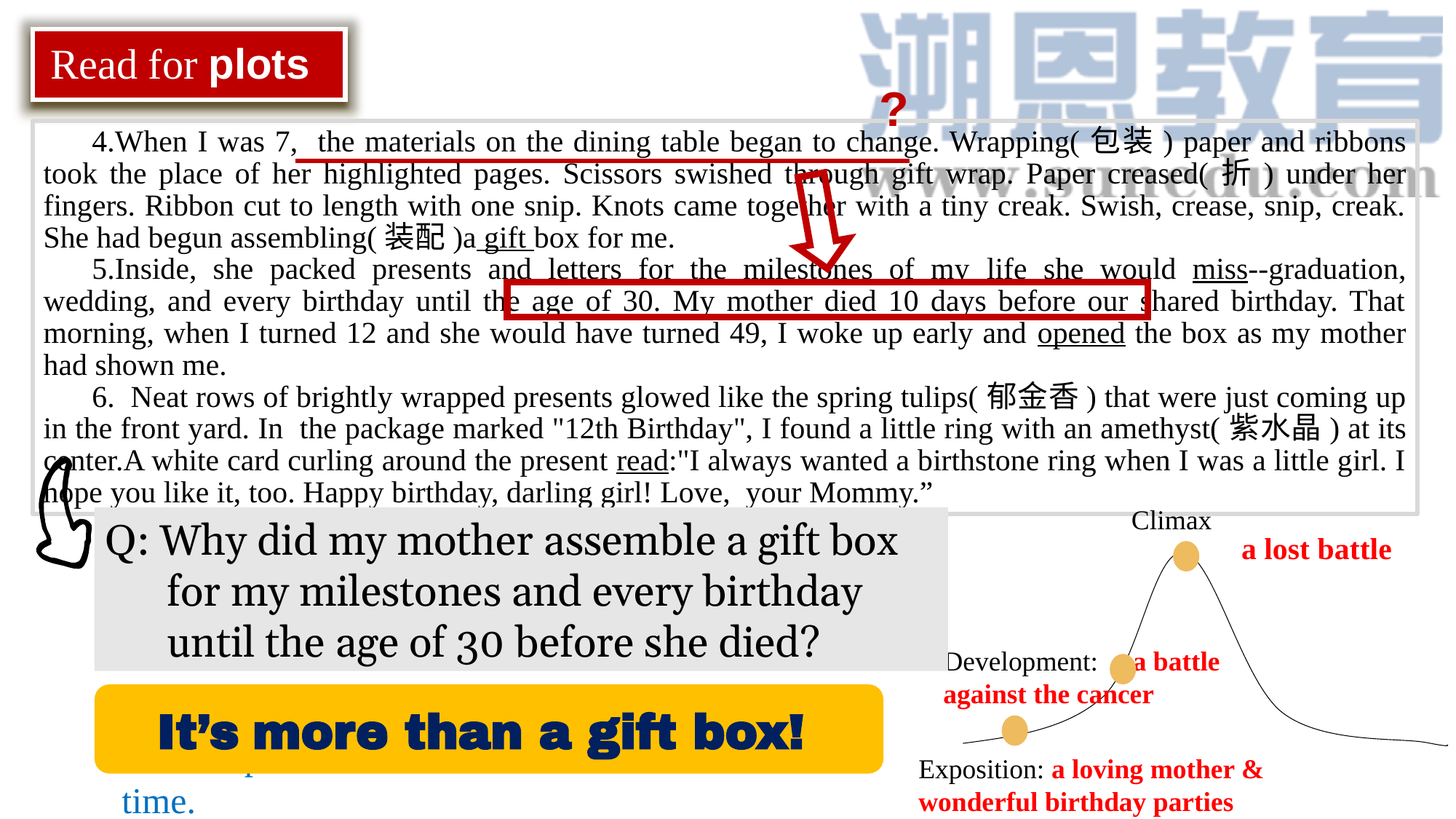

Read for plots
 ?
4.When I was 7,  the materials on the dining table began to change. Wrapping(包装) paper and ribbons took the place of her highlighted pages. Scissors swished through gift wrap. Paper creased(折) under her fingers. Ribbon cut to length with one snip. Knots came together with a tiny creak. Swish, crease, snip, creak. She had begun assembling(装配)a gift box for me.
5.Inside, she packed presents and letters for the milestones of my life she would miss--graduation, wedding, and every birthday until the age of 30. My mother died 10 days before our shared birthday. That morning, when I turned 12 and she would have turned 49, I woke up early and opened the box as my mother had shown me.
6.  Neat rows of brightly wrapped presents glowed like the spring tulips(郁金香) that were just coming up in the front yard. In  the package marked "12th Birthday", I found a little ring with an amethyst(紫水晶) at its center.A white card curling around the present read:"I always wanted a birthstone ring when I was a little girl. I hope you like it, too. Happy birthday, darling girl! Love,  your Mommy.”

Climax

Exposition: a loving mother & wonderful birthday parties
Development:     a battle
against the cancer

Q: Why did my mother assemble a gift box for my milestones and every birthday until the age of 30 before she died?
a lost battle
It’s more than a gift box!
She did what she could to “walk” me through these important moments with her limited time.